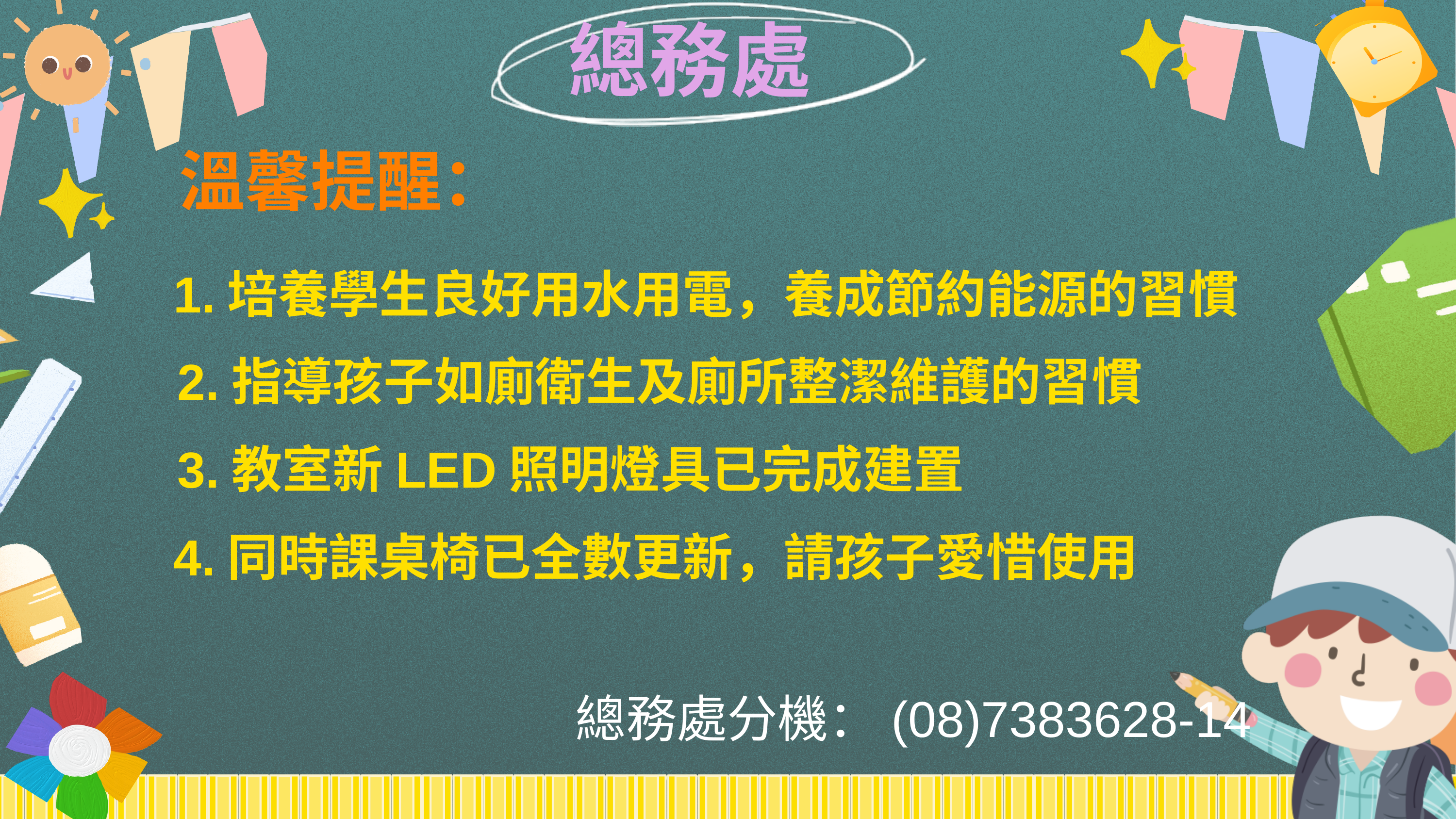

總務處

溫馨提醒：

1.培養學生良好用水用電，養成節約能源的習慣
2.指導孩子如廁衛生及廁所整潔維護的習慣

3.教室新LED照明燈具已完成建置

4.同時課桌椅已全數更新，請孩子愛惜使用

總務處分機：(08)7383628-14